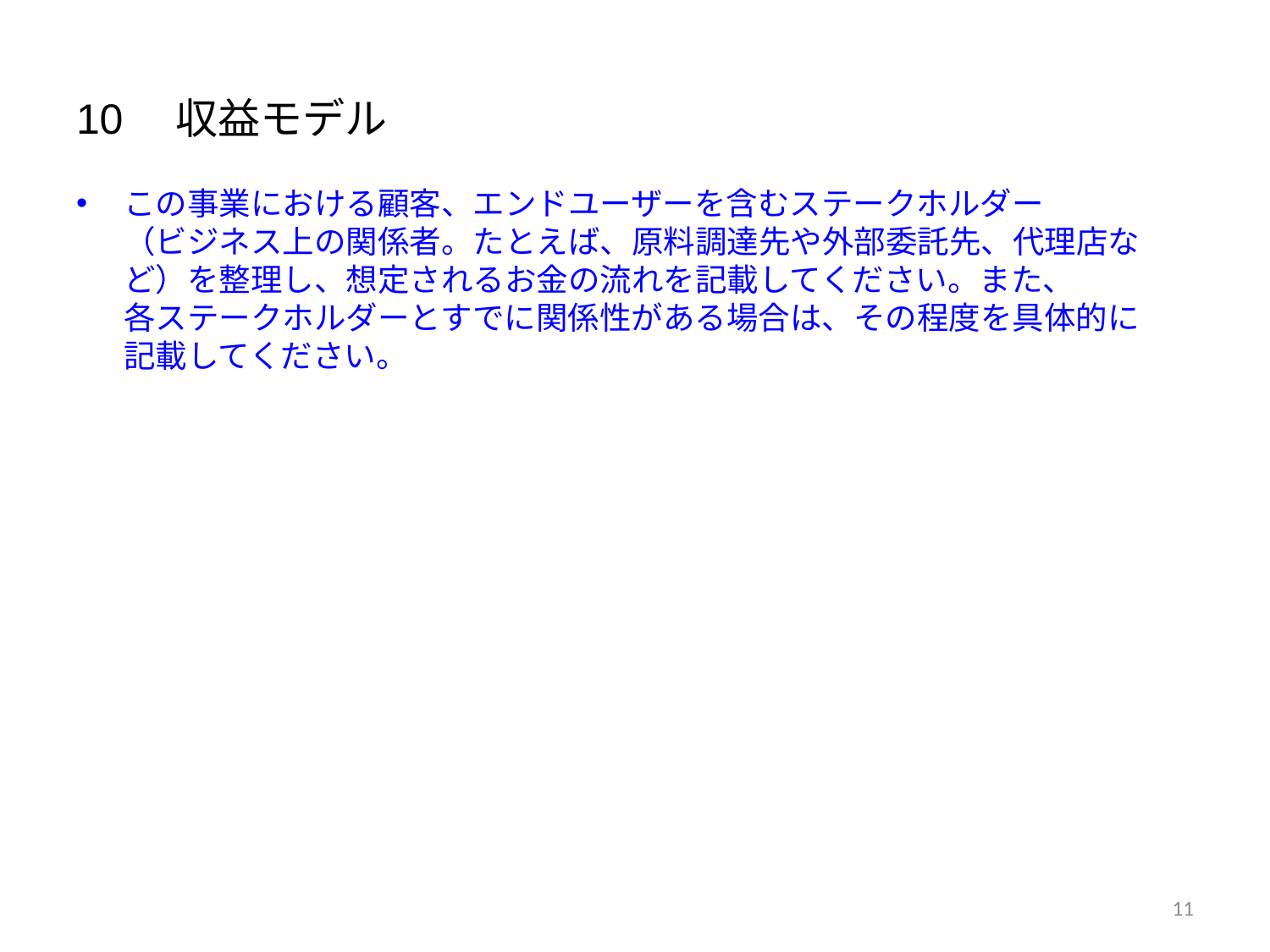

# 10　収益モデル
この事業における顧客、エンドユーザーを含むステークホルダー
（ビジネス上の関係者。たとえば、原料調達先や外部委託先、代理店など）を整理し、想定されるお金の流れを記載してください。また、
各ステークホルダーとすでに関係性がある場合は、その程度を具体的に
記載してください。
11